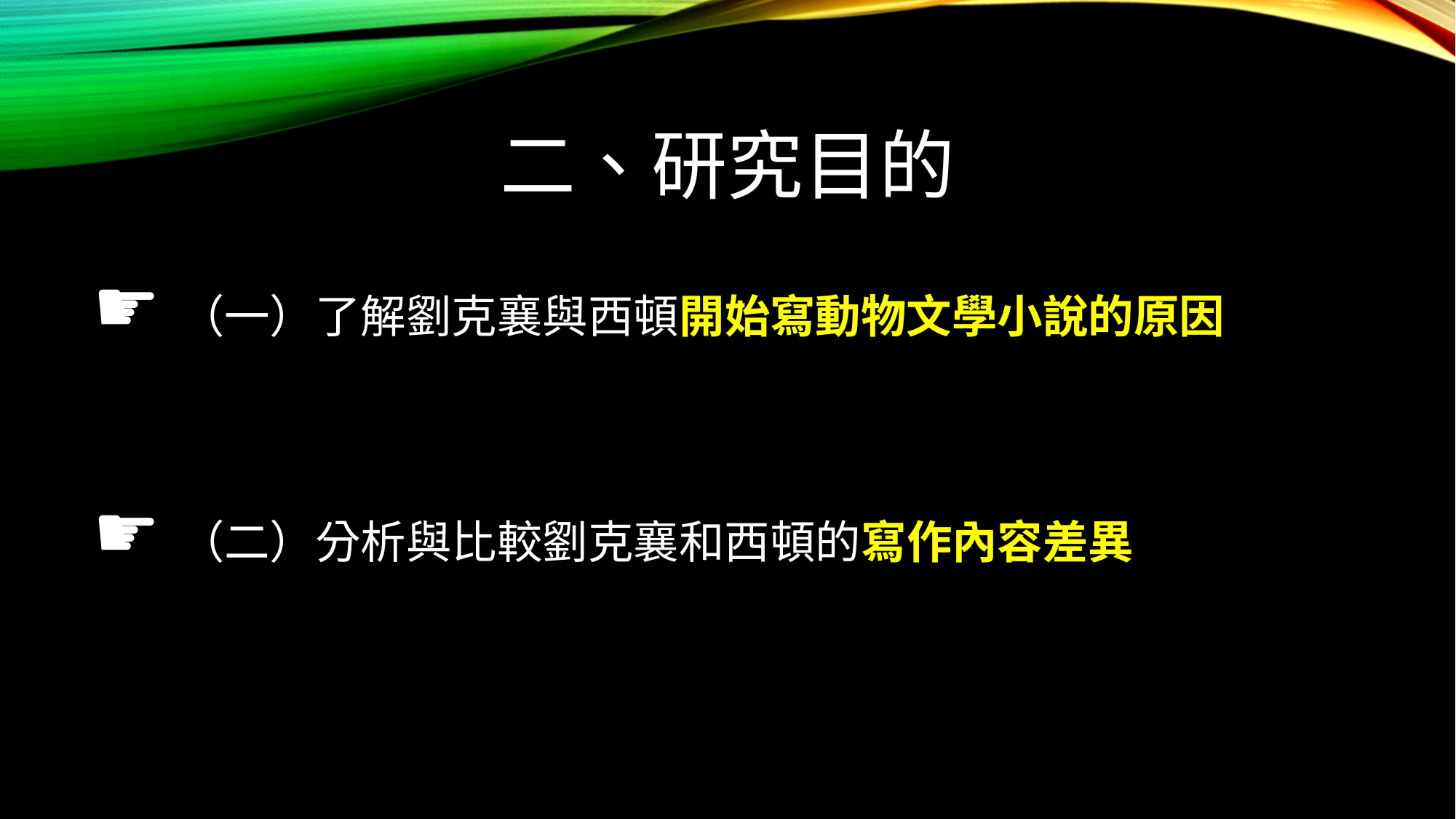

# 二、研究目的
☛（一）了解劉克襄與西頓開始寫動物文學小說的原因

☛（二）分析與比較劉克襄和西頓的寫作內容差異